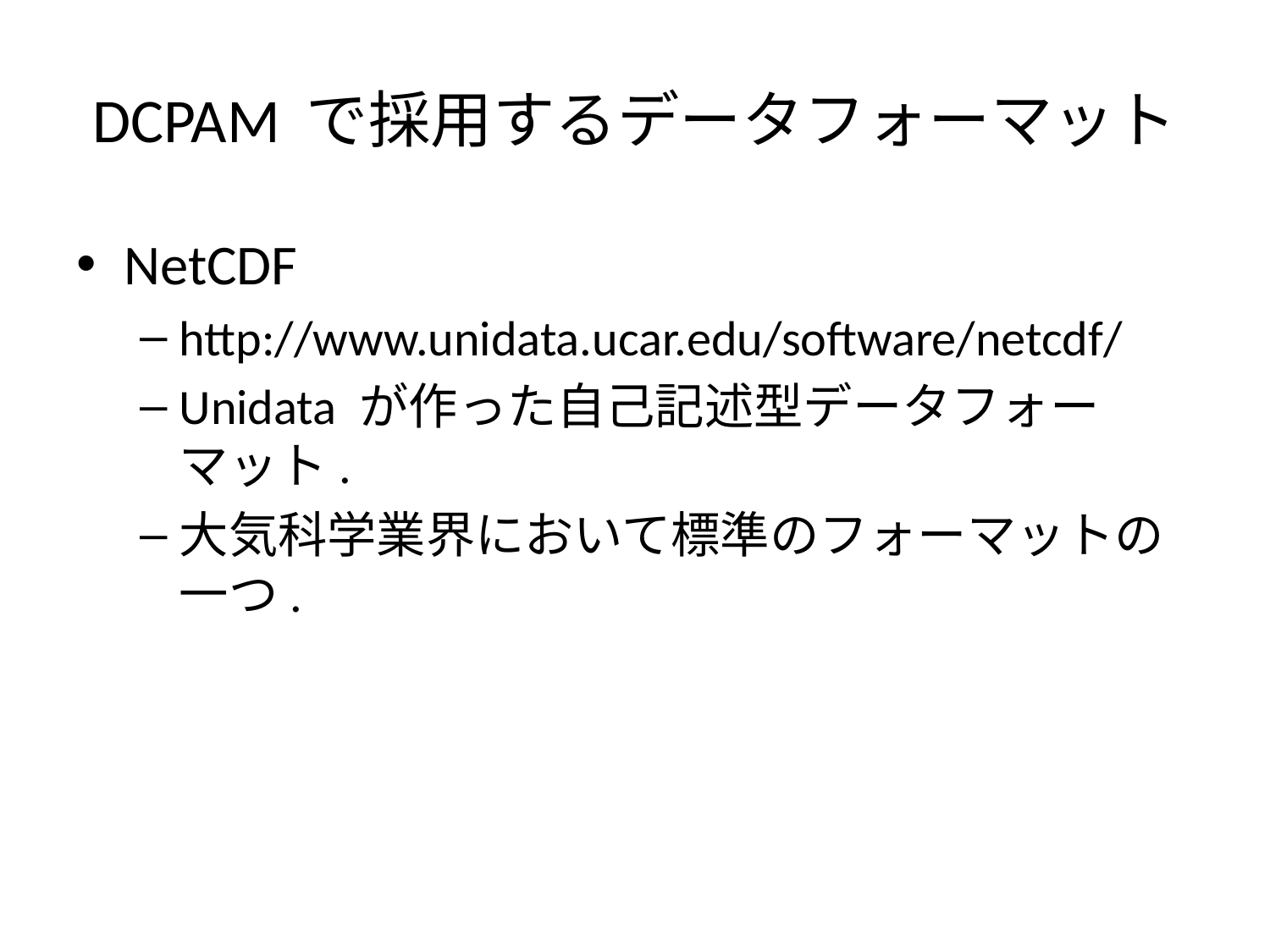

# DCPAM で採用するデータフォーマット
NetCDF
http://www.unidata.ucar.edu/software/netcdf/
Unidata が作った自己記述型データフォーマット.
大気科学業界において標準のフォーマットの一つ.